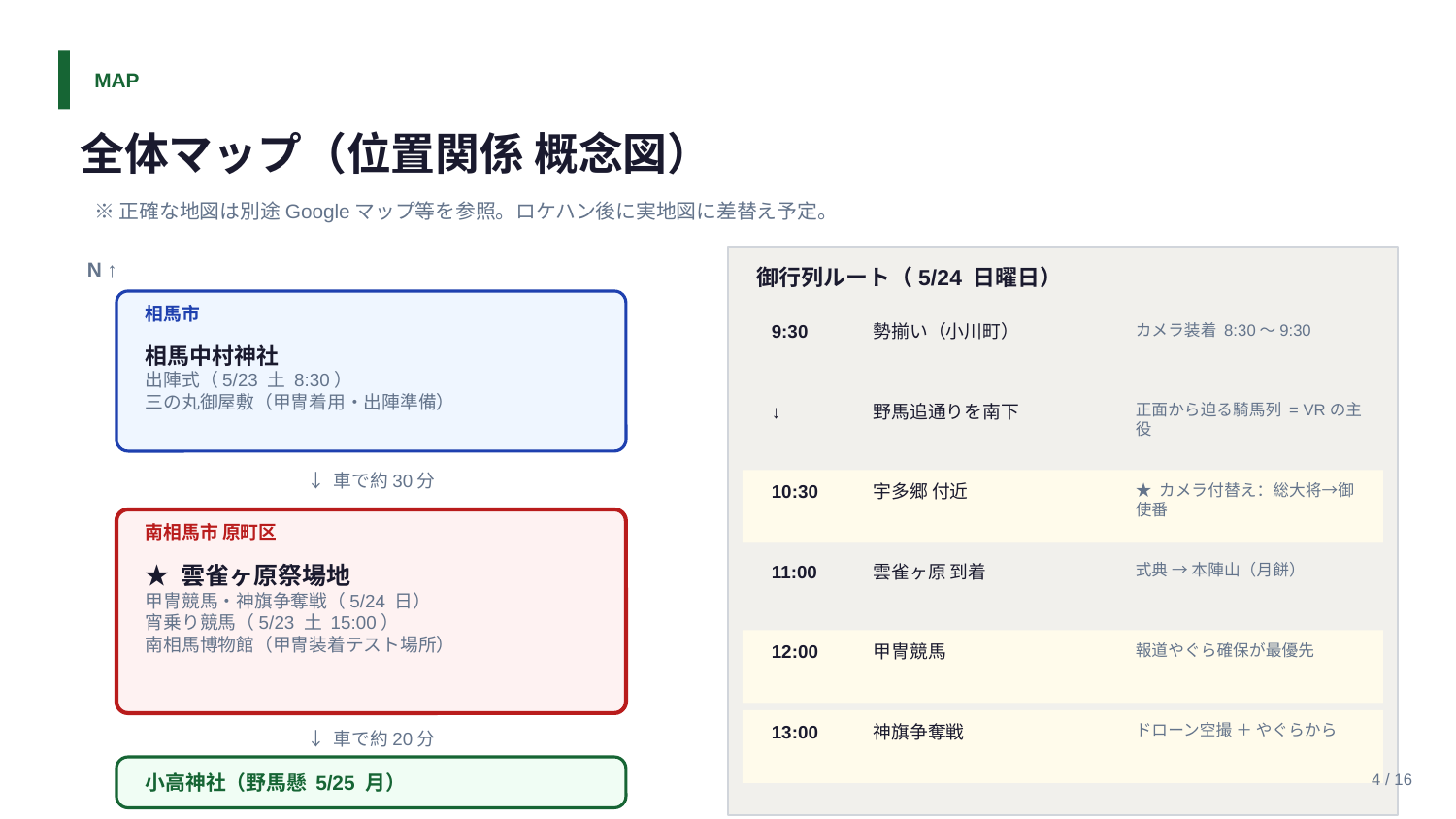

MAP
全体マップ（位置関係 概念図）
※正確な地図は別途Googleマップ等を参照。ロケハン後に実地図に差替え予定。
N ↑

御行列ルート（5/24 日曜日）

相馬市
9:30
勢揃い（小川町）
カメラ装着 8:30〜9:30
相馬中村神社
出陣式（5/23 土 8:30）
三の丸御屋敷（甲冑着用・出陣準備）
↓
野馬追通りを南下
正面から迫る騎馬列 = VRの主役
↓ 車で約30分

10:30
宇多郷 付近
★ カメラ付替え：総大将→御使番

南相馬市 原町区
★ 雲雀ヶ原祭場地
甲冑競馬・神旗争奪戦（5/24 日）
宵乗り競馬（5/23 土 15:00）
南相馬博物館（甲冑装着テスト場所）
11:00
雲雀ヶ原 到着
式典 → 本陣山（月餅）

12:00
甲冑競馬
報道やぐら確保が最優先

13:00
神旗争奪戦
ドローン空撮 ＋ やぐらから
↓ 車で約20分

小高神社（野馬懸 5/25 月）
4 / 16